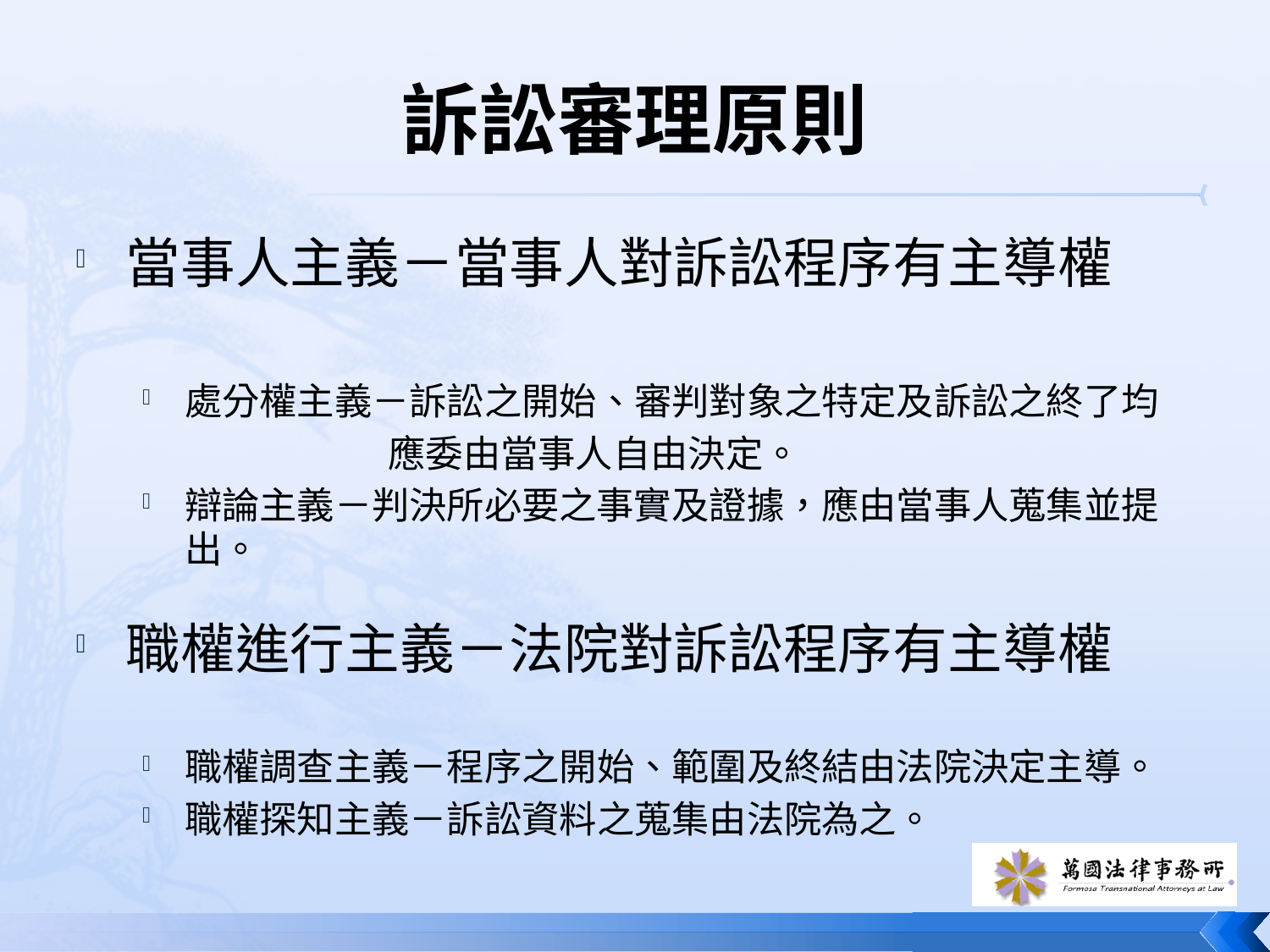

# 訴訟審理原則
當事人主義－當事人對訴訟程序有主導權

處分權主義－訴訟之開始、審判對象之特定及訴訟之終了均
                            應委由當事人自由決定。
辯論主義－判決所必要之事實及證據，應由當事人蒐集並提出。

職權進行主義－法院對訴訟程序有主導權

職權調查主義－程序之開始、範圍及終結由法院決定主導。
職權探知主義－訴訟資料之蒐集由法院為之。